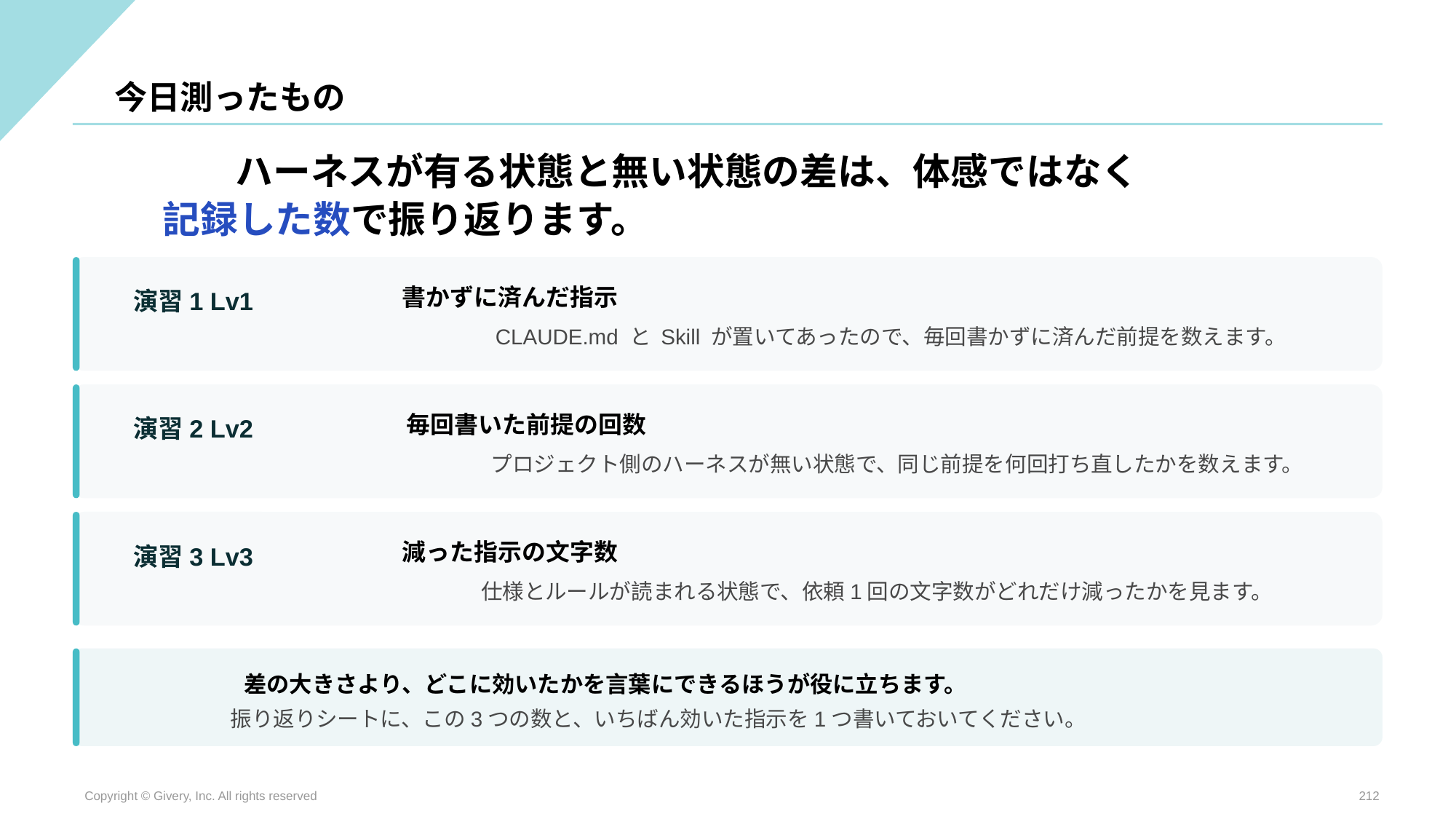

今日測ったもの

ハーネスが有る状態と無い状態の差は、体感ではなく
記録した数で振り返ります。

書かずに済んだ指示
演習1 Lv1
CLAUDE.md と Skill が置いてあったので、毎回書かずに済んだ前提を数えます。

毎回書いた前提の回数
演習2 Lv2
プロジェクト側のハーネスが無い状態で、同じ前提を何回打ち直したかを数えます。

減った指示の文字数
演習3 Lv3
仕様とルールが読まれる状態で、依頼1回の文字数がどれだけ減ったかを見ます。

差の大きさより、どこに効いたかを言葉にできるほうが役に立ちます。
振り返りシートに、この3つの数と、いちばん効いた指示を1つ書いておいてください。
Copyright © Givery, Inc. All rights reserved
212